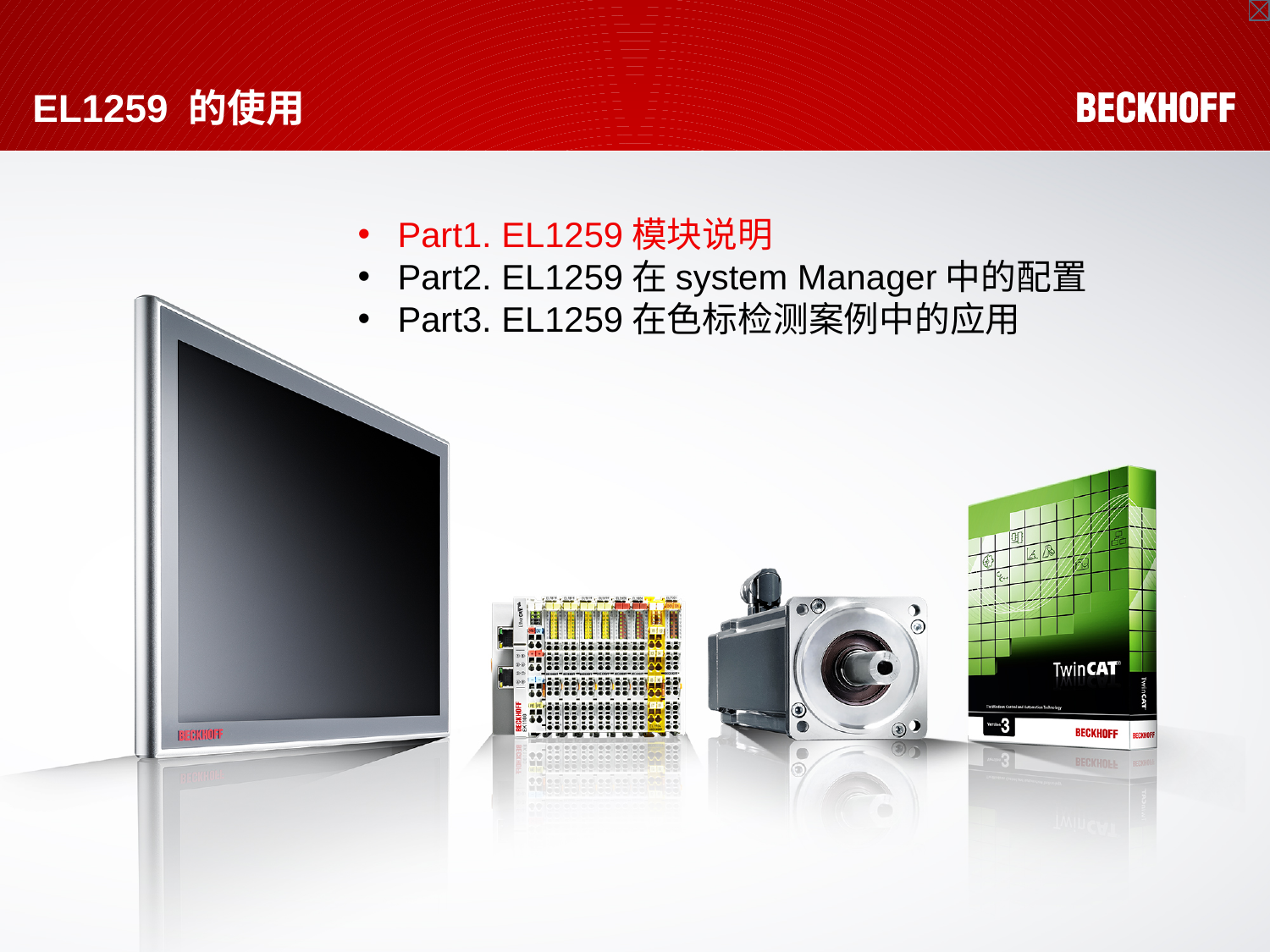

# EL1259 的使用
Part1. EL1259模块说明
Part2. EL1259在system Manager中的配置
Part3. EL1259在色标检测案例中的应用